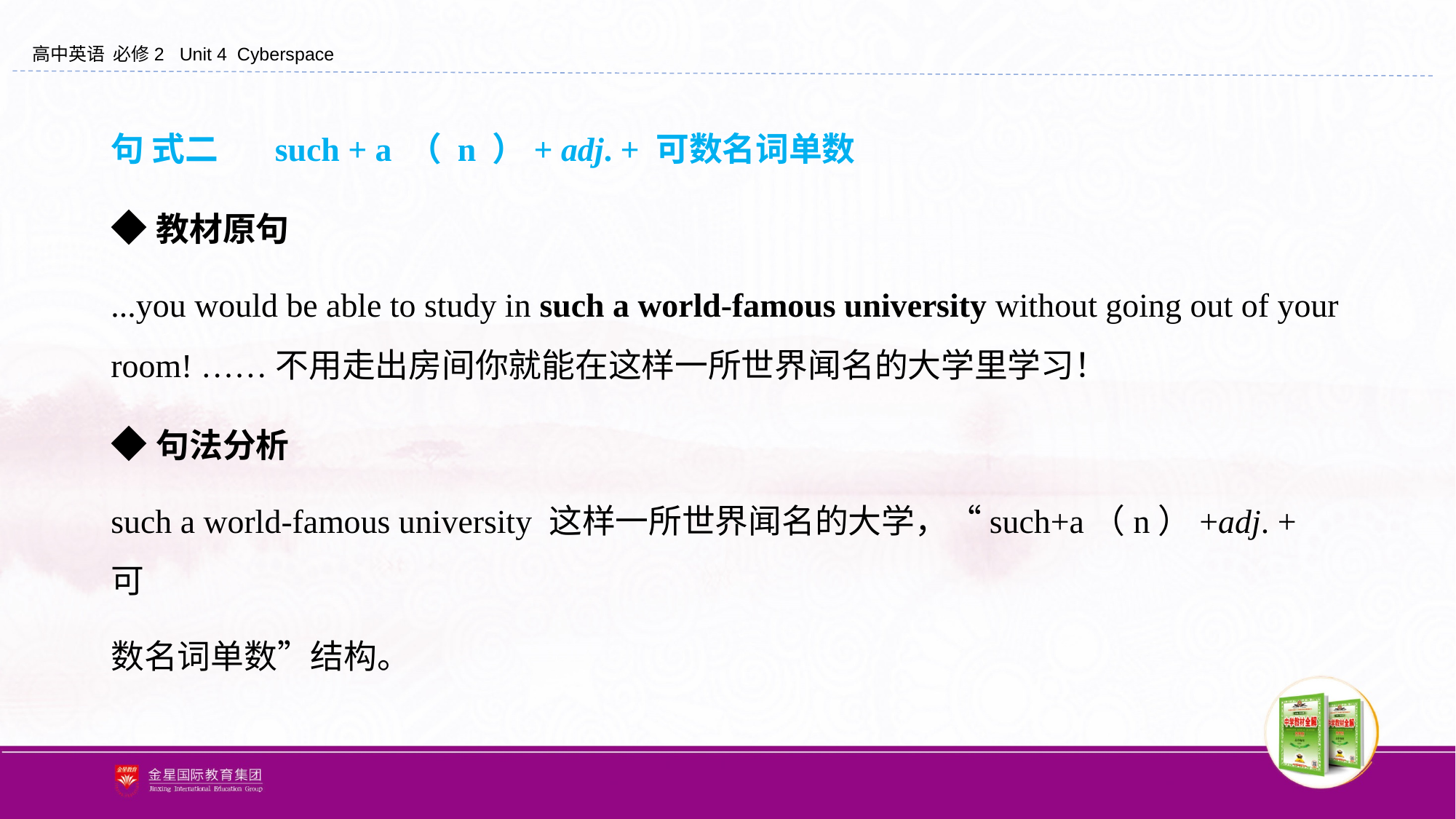

句 式二 　 such + a （ n ）+ adj. + 可数名词单数
◆教材原句
...you would be able to study in such a world-famous university without going out of your room! ……不用走出房间你就能在这样一所世界闻名的大学里学习！
◆句法分析
such a world-famous university 这样一所世界闻名的大学，“such+a（n）+adj. + 可
数名词单数”结构。